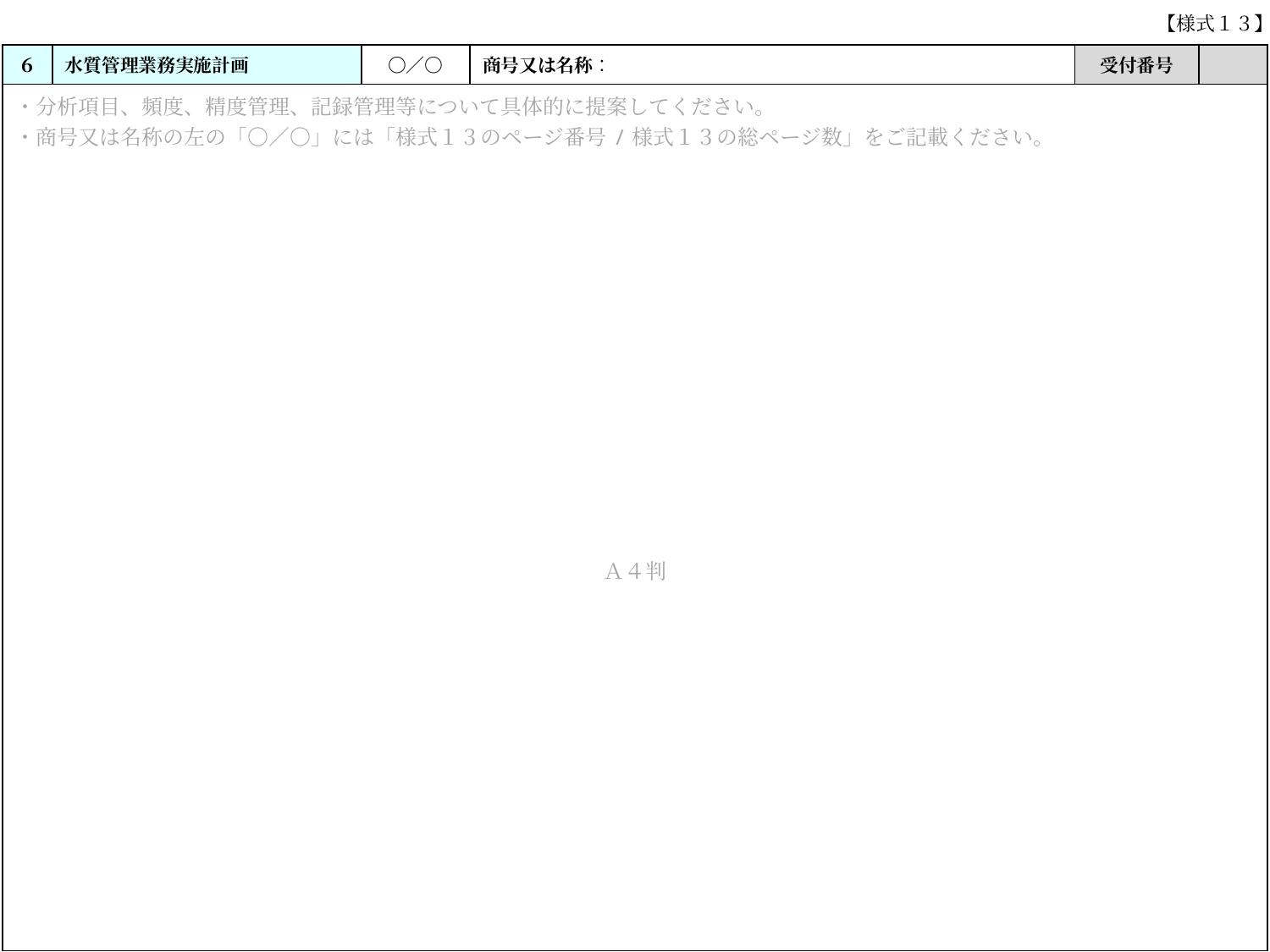

# 【様式１３】
| ６ | 水質管理業務実施計画 | 〇／〇 | 商号又は名称： | 受付番号 |  |
| --- | --- | --- | --- | --- | --- |
| ・分析項目、頻度、精度管理、記録管理等について具体的に提案してください。 ・商号又は名称の左の「〇／〇」には「様式１３のページ番号/様式１３の総ページ数」をご記載ください。 Ａ４判 |  |  |  |  |  |